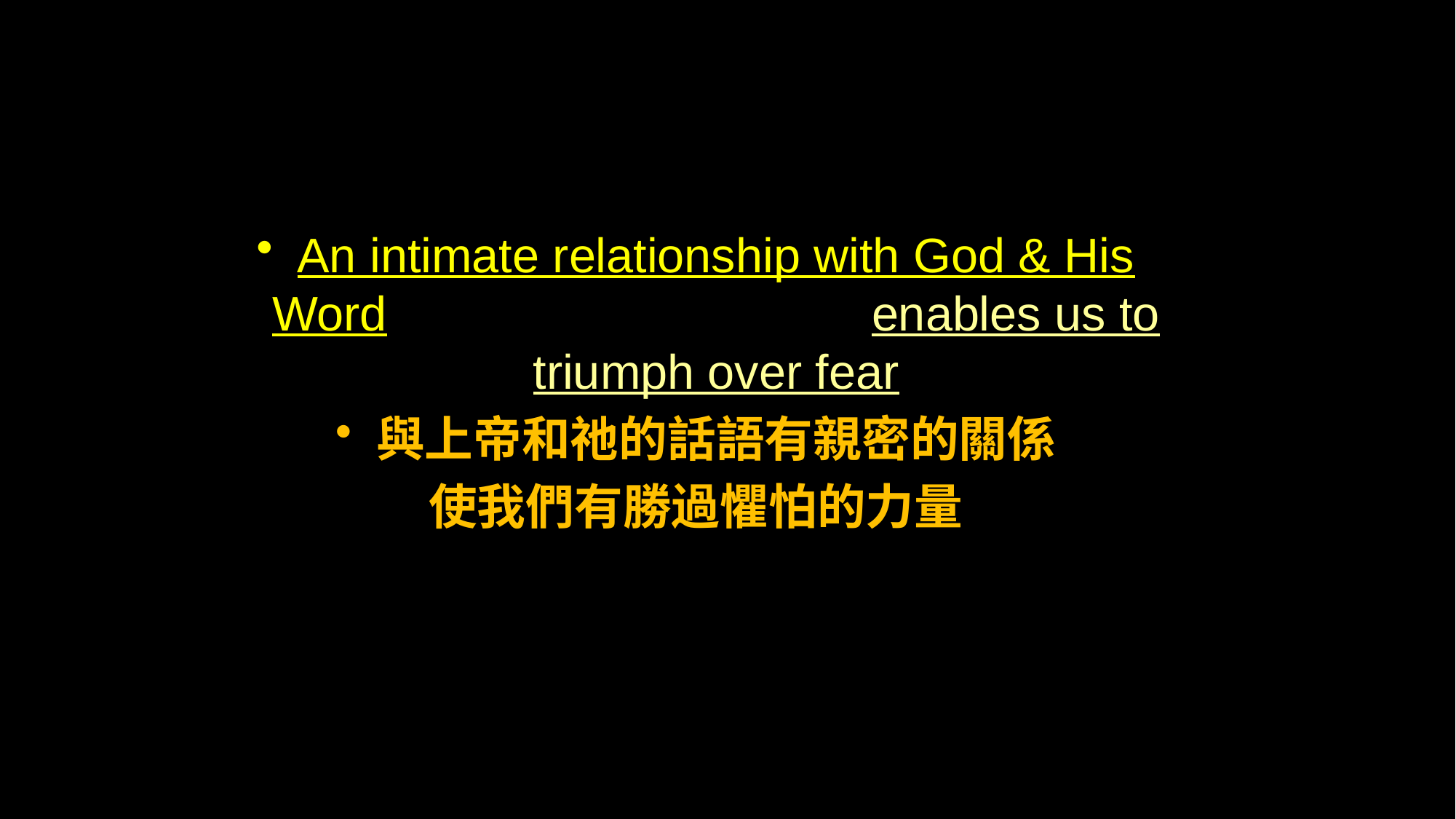

An intimate relationship with God & His Word                                    enables us to triumph over fear
與上帝和祂的話語有親密的關係
使我們有勝過懼怕的力量